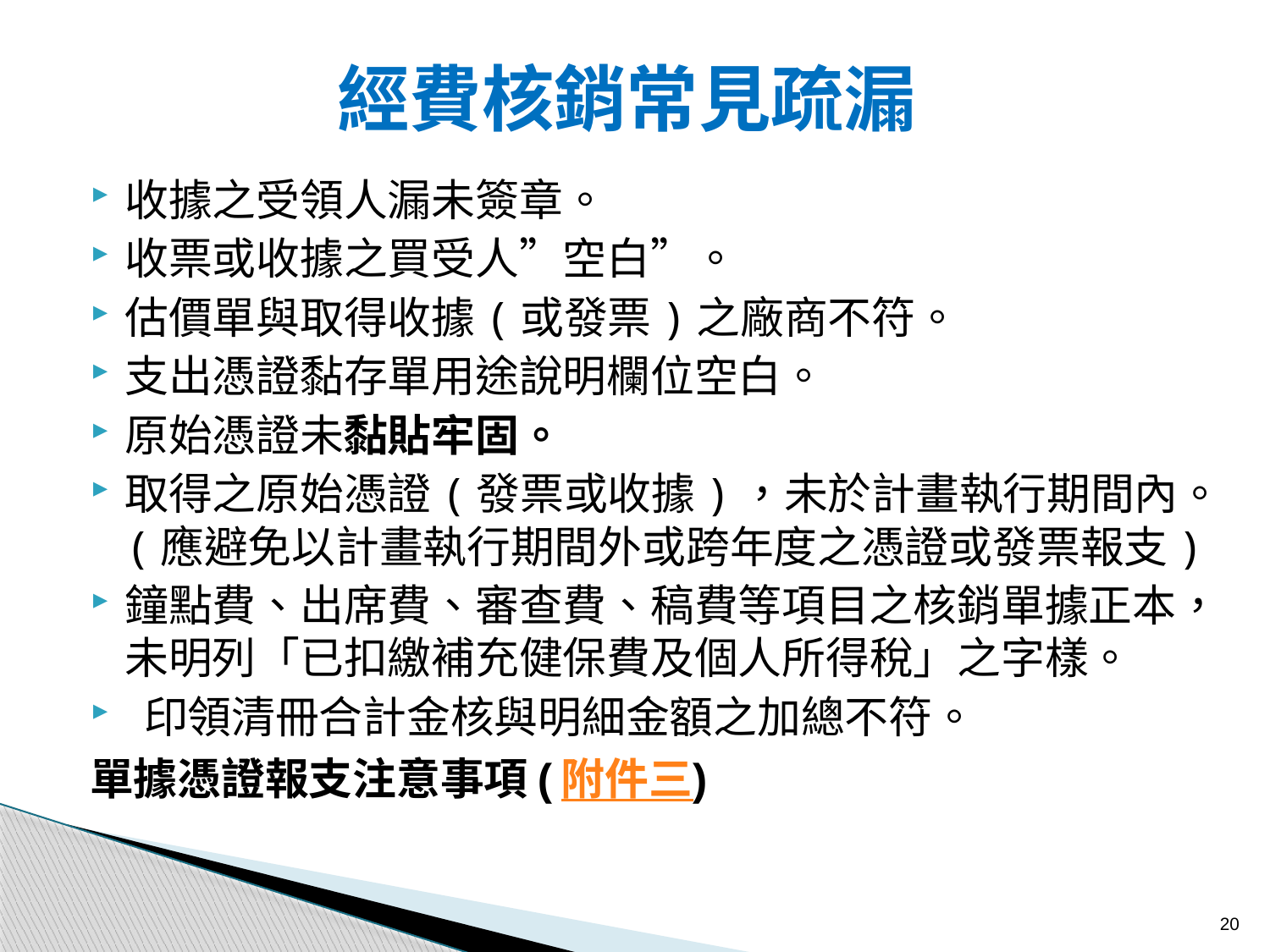

# 經費核銷常見疏漏
收據之受領人漏未簽章。
收票或收據之買受人”空白”。
估價單與取得收據(或發票)之廠商不符。
支出憑證黏存單用途說明欄位空白。
原始憑證未黏貼牢固。
取得之原始憑證(發票或收據)，未於計畫執行期間內。(應避免以計畫執行期間外或跨年度之憑證或發票報支)
鐘點費、出席費、審查費、稿費等項目之核銷單據正本，未明列「已扣繳補充健保費及個人所得稅」之字樣。
 印領清冊合計金核與明細金額之加總不符。
單據憑證報支注意事項(附件三)

20